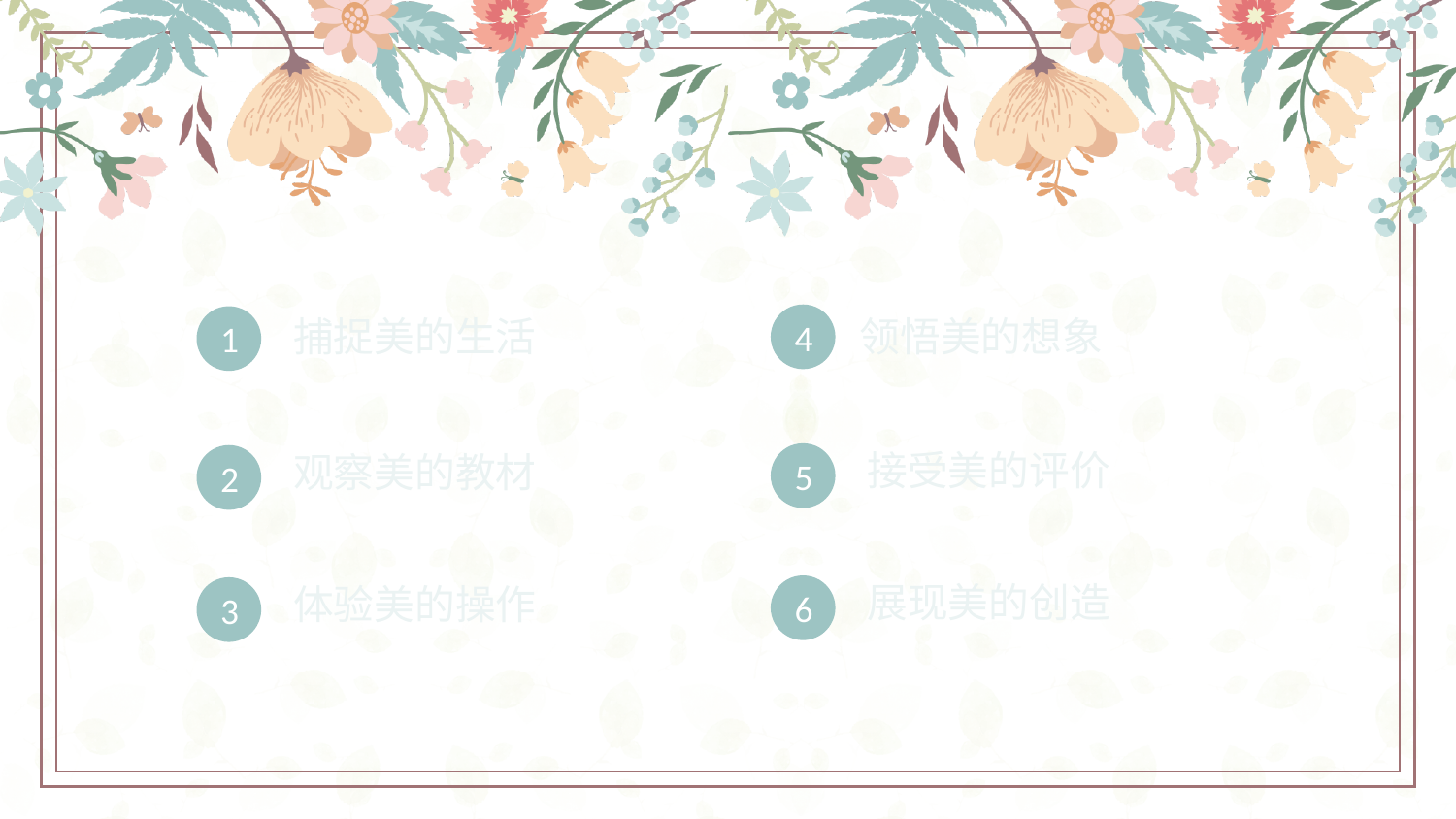

领悟美的想象
捕捉美的生活
4
1
接受美的评价
观察美的教材
5
2
展现美的创造
体验美的操作
6
3